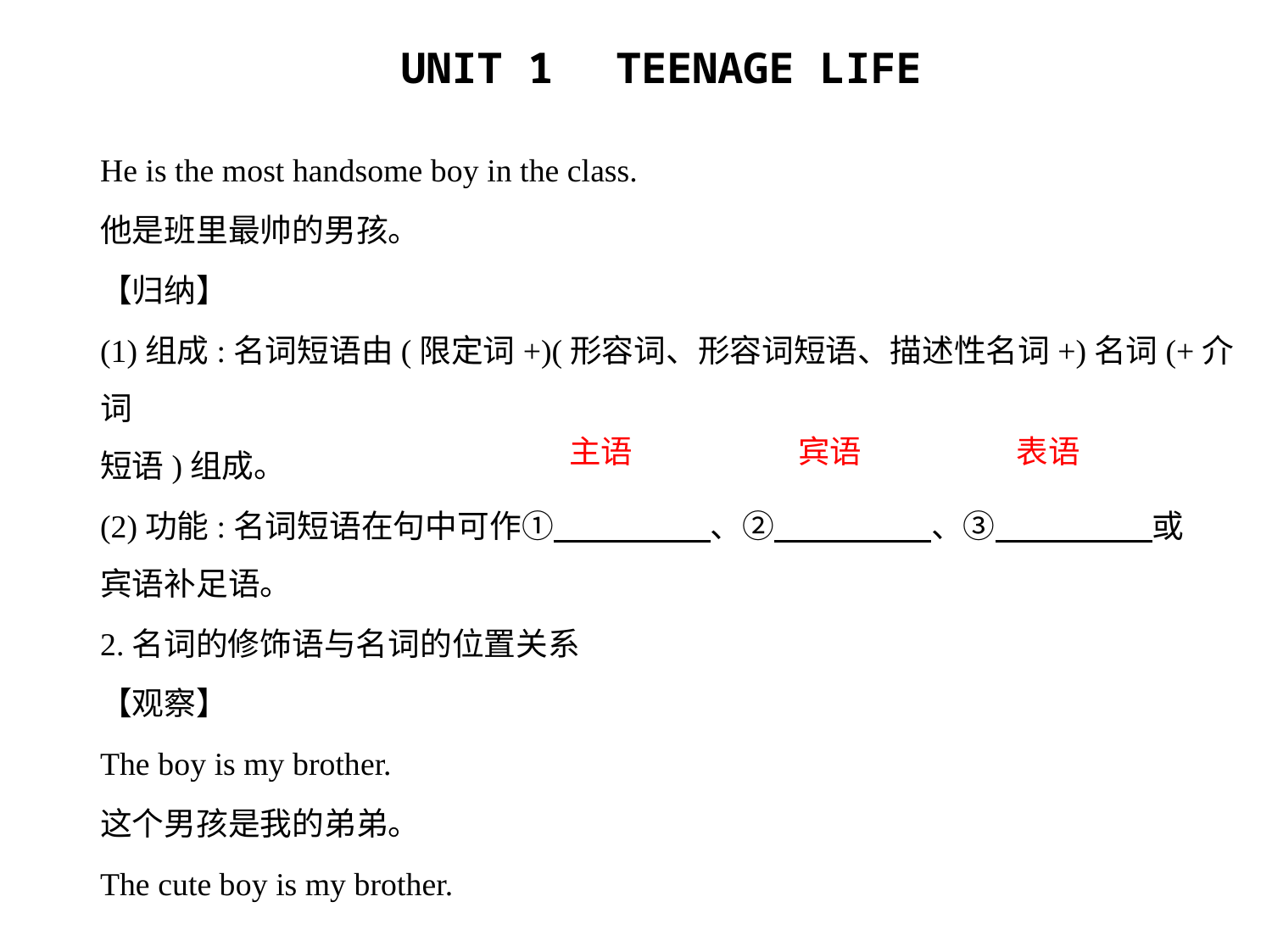

He is the most handsome boy in the class.
他是班里最帅的男孩。
【归纳】
(1)组成:名词短语由(限定词+)(形容词、形容词短语、描述性名词+)名词(+介词
短语)组成。
(2)功能:名词短语在句中可作①　　　　    、②　　　　    、③　　　　    或
宾语补足语。
2.名词的修饰语与名词的位置关系
【观察】
The boy is my brother.
这个男孩是我的弟弟。
The cute boy is my brother.
主语
宾语
表语